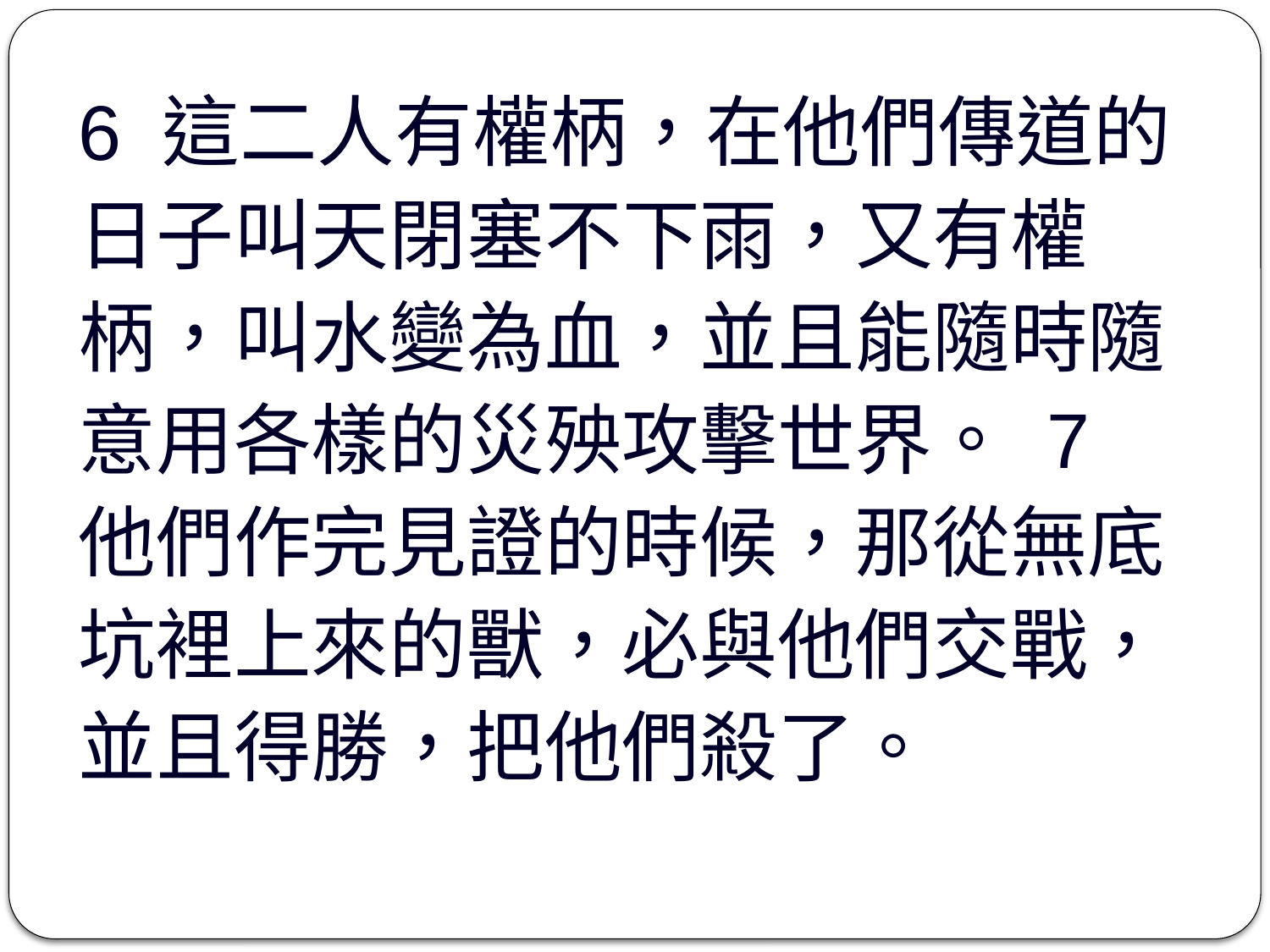

6 這二人有權柄，在他們傳道的日子叫天閉塞不下雨，又有權柄，叫水變為血，並且能隨時隨意用各樣的災殃攻擊世界。 7 他們作完見證的時候，那從無底坑裡上來的獸，必與他們交戰，並且得勝，把他們殺了。